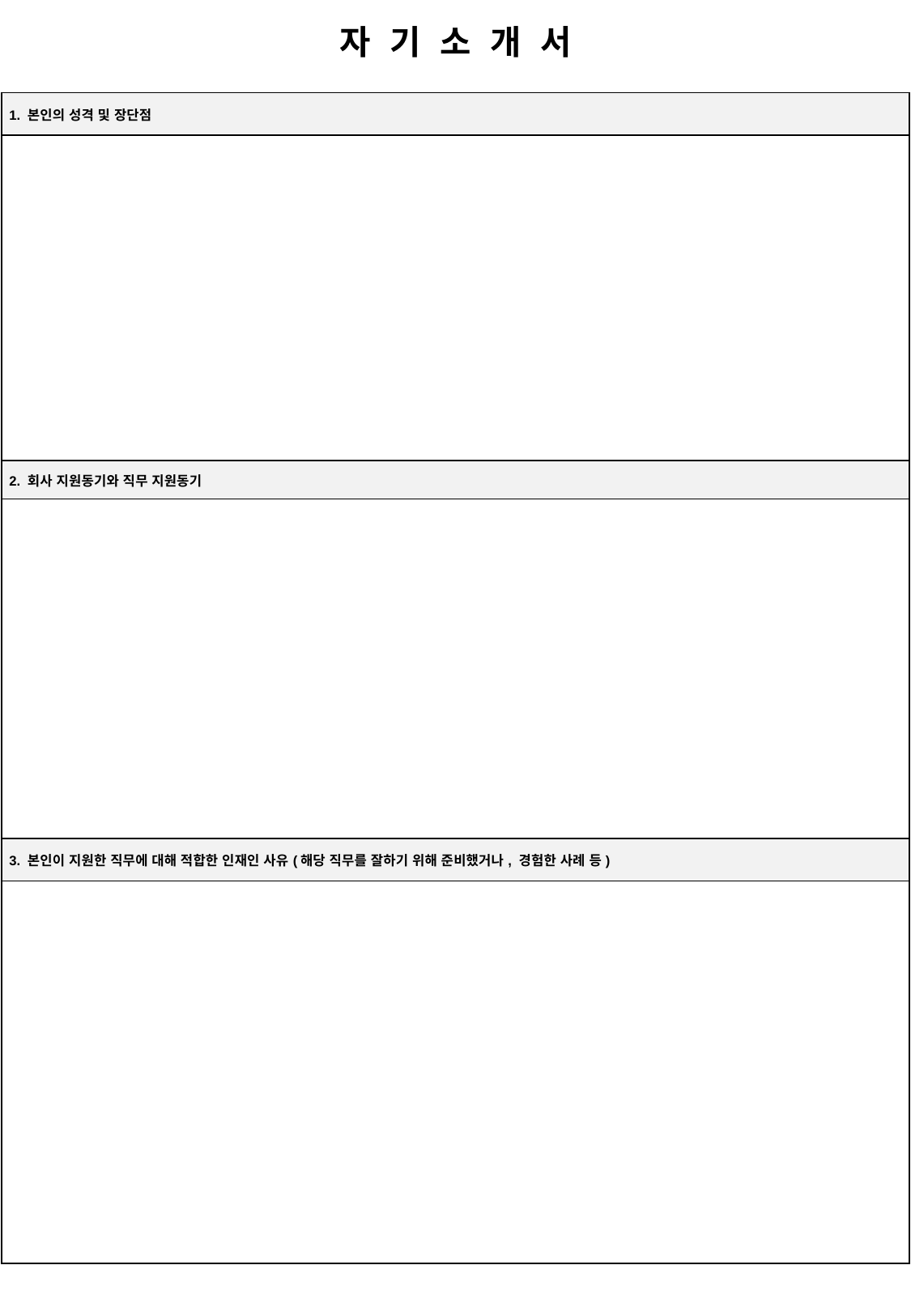

| 자 기 소 개 서 |
| --- |
|  |
| 1. 본인의 성격 및 장단점 |
|  |
| 2. 회사 지원동기와 직무 지원동기 |
|  |
| 3. 본인이 지원한 직무에 대해 적합한 인재인 사유(해당 직무를 잘하기 위해 준비했거나, 경험한 사례 등) |
|  |
|  |